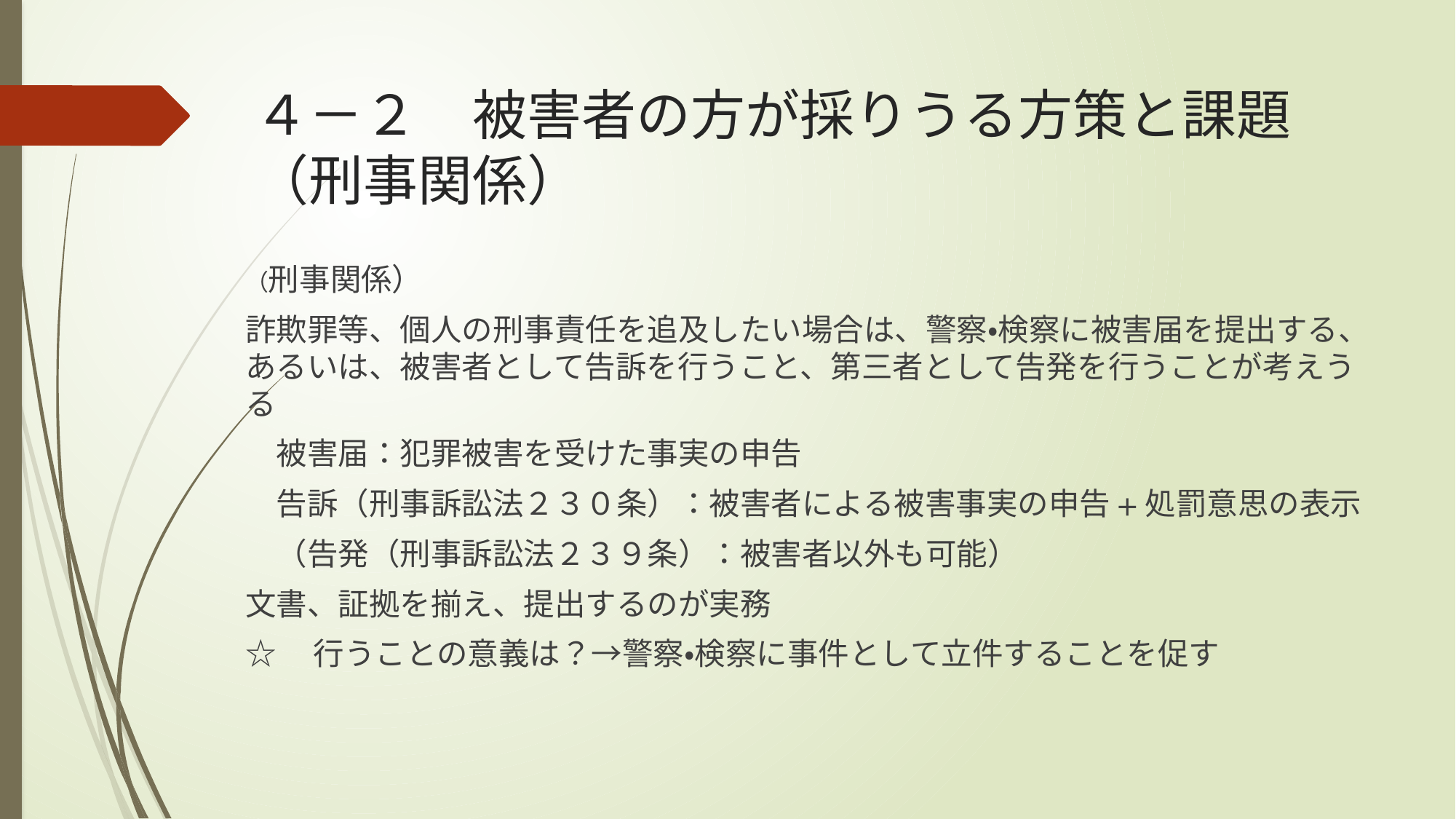

# ４－２　被害者の方が採りうる方策と課題（刑事関係）
（刑事関係）
詐欺罪等、個人の刑事責任を追及したい場合は、警察・検察に被害届を提出する、あるいは、被害者として告訴を行うこと、第三者として告発を行うことが考えうる
　被害届：犯罪被害を受けた事実の申告
　告訴（刑事訴訟法２３０条）：被害者による被害事実の申告+処罰意思の表示
　（告発（刑事訴訟法２３９条）：被害者以外も可能）
文書、証拠を揃え、提出するのが実務
☆　行うことの意義は？→警察・検察に事件として立件することを促す